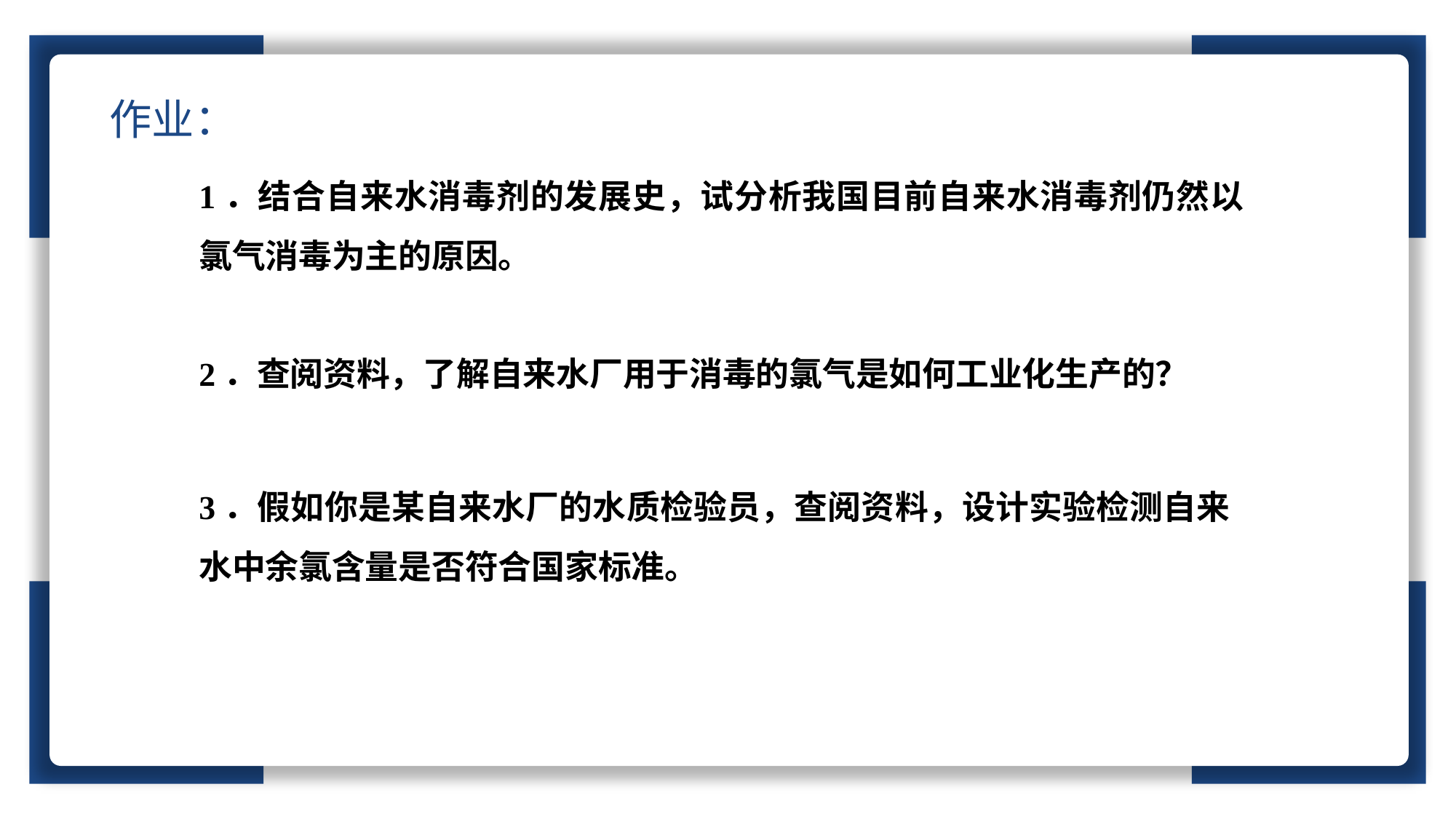

作业：
1．结合自来水消毒剂的发展史，试分析我国目前自来水消毒剂仍然以氯气消毒为主的原因。
2．查阅资料，了解自来水厂用于消毒的氯气是如何工业化生产的？
3．假如你是某自来水厂的水质检验员，查阅资料，设计实验检测自来水中余氯含量是否符合国家标准。